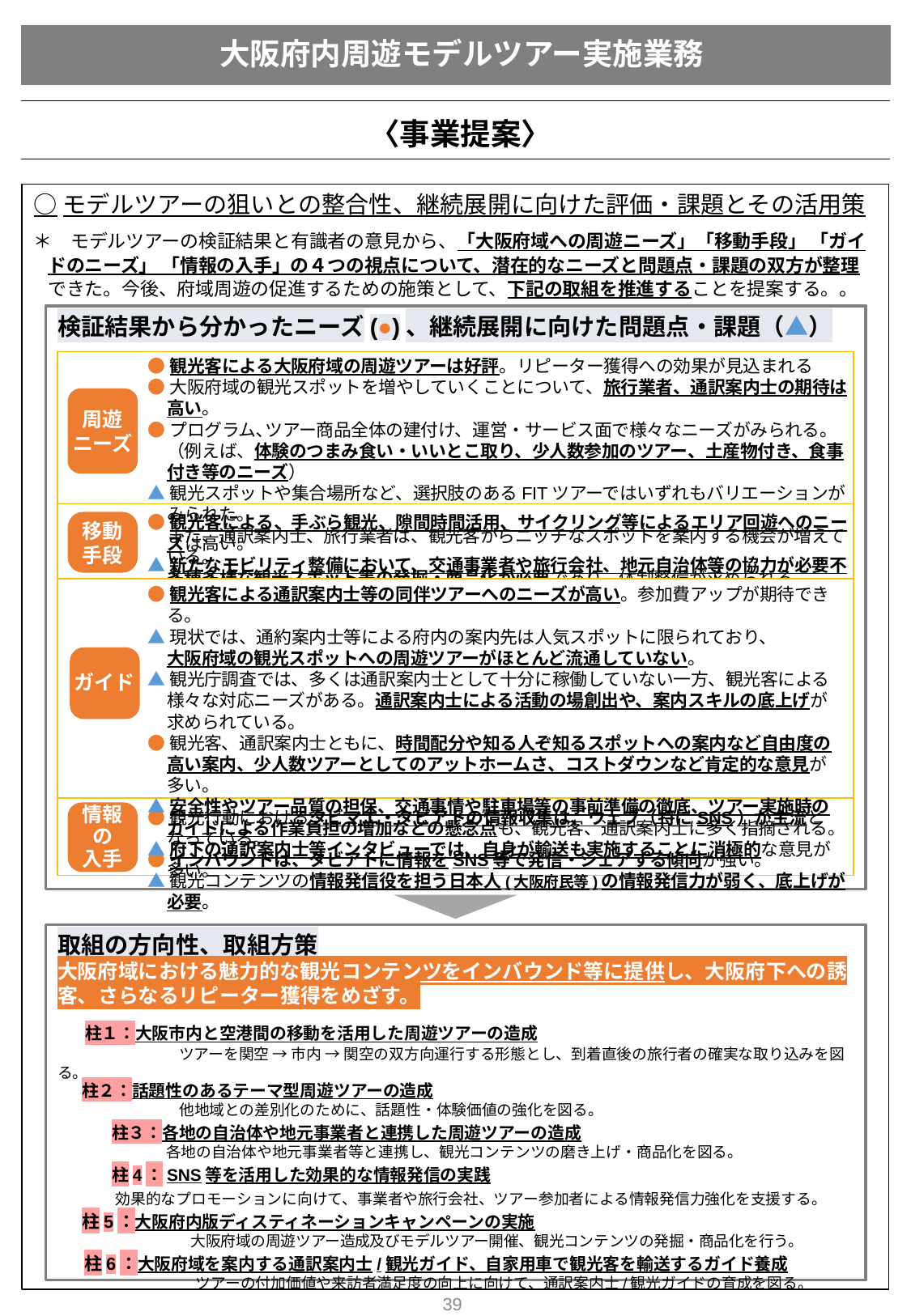

# 大阪府内周遊モデルツアー実施業務
〈事業提案〉
○モデルツアーの狙いとの整合性、継続展開に向けた評価・課題とその活用策
＊　モデルツアーの検証結果と有識者の意見から、「大阪府域への周遊ニーズ」「移動手段」 「ガイドのニーズ」 「情報の入手」の４つの視点について、潜在的なニーズと問題点・課題の双方が整理できた。今後、府域周遊の促進するための施策として、下記の取組を推進することを提案する。。

検証結果から分かったニーズ(●)、継続展開に向けた問題点・課題（▲）

●観光客による大阪府域の周遊ツアーは好評。リピーター獲得への効果が見込まれる
●大阪府域の観光スポットを増やしていくことについて、旅行業者、通訳案内士の期待は高い。
●プログラム､ツアー商品全体の建付け、運営・サービス面で様々なニーズがみられる。（例えば、体験のつまみ食い・いいとこ取り、少人数参加のツアー、土産物付き、食事付き等のニーズ）
▲観光スポットや集合場所など、選択肢のあるFITツアーではいずれもバリエーションがみられた。
また、通訳案内士、旅行業者は、観光客からニッチなスポットを案内する機会が増えている。
多種多様な観光スポット等の発掘・商品化が必要であり、体制整備が求められる。
周遊ニーズ

●観光客による、手ぶら観光、隙間時間活用、サイクリング等によるエリア回遊へのニーズは高い。
▲新たなモビリティ整備において、交通事業者や旅行会社、地元自治体等の協力が必要不可欠であり、連携体制の構築が求められる。
移動
手段

●観光客による通訳案内士等の同伴ツアーへのニーズが高い。参加費アップが期待できる。
▲現状では、通約案内士等による府内の案内先は人気スポットに限られており、
大阪府域の観光スポットへの周遊ツアーがほとんど流通していない。
▲観光庁調査では、多くは通訳案内士として十分に稼働していない一方、観光客による様々な対応ニーズがある。通訳案内士による活動の場創出や、案内スキルの底上げが求められている。
●観光客、通訳案内士ともに、時間配分や知る人ぞ知るスポットへの案内など自由度の高い案内、少人数ツアーとしてのアットホームさ、コストダウンなど肯定的な意見が多い。
▲安全性やツアー品質の担保、交通事情や駐車場等の事前準備の徹底、ツアー実施時のガイドによる作業負担の増加などの懸念点も、観光客、通訳案内士に多く指摘される。
▲府下の通訳案内士等インタビューでは、自身が輸送も実施することに消極的な意見が多い。
ガイド

情報
の
入手
●観光行動におけるタビマエ・タビアトの情報収集は、ウェブ（特にSNS）が主流となっている。
●インバウンドは、タビアトに情報をSNS等で発信・シェアする傾向が強い。
▲観光コンテンツの情報発信役を担う日本人(大阪府民等)の情報発信力が弱く、底上げが必要。

取組の方向性、取組方策
大阪府域における魅力的な観光コンテンツをインバウンド等に提供し、大阪府下への誘客、さらなるリピーター獲得をめざす。

    柱１：大阪市内と空港間の移動を活用した周遊ツアーの造成
　　　　　　　　ツアーを関空 → 市内 → 関空の双方向運行する形態とし、到着直後の旅行者の確実な取り込みを図る。
      柱２：話題性のあるテーマ型周遊ツアーの造成
　　　　　　　　他地域との差別化のために、話題性・体験価値の強化を図る。
　　　 柱３：各地の自治体や地元事業者と連携した周遊ツアーの造成
   　　　　　 　各地の自治体や地元事業者等と連携し、観光コンテンツの磨き上げ・商品化を図る。
　　　 柱4：SNS等を活用した効果的な情報発信の実践
              効果的なプロモーションに向けて、事業者や旅行会社、ツアー参加者による情報発信力強化を支援する。
      柱5：大阪府内版ディスティネーションキャンペーンの実施
   　　　　　　　大阪府域の周遊ツアー造成及びモデルツアー開催、観光コンテンツの発掘・商品化を行う。
      柱6：大阪府域を案内する通訳案内士/観光ガイド、自家用車で観光客を輸送するガイド養成
　　　　　　　　 ツアーの付加価値や来訪者満足度の向上に向けて、通訳案内士/観光ガイドの育成を図る。
39